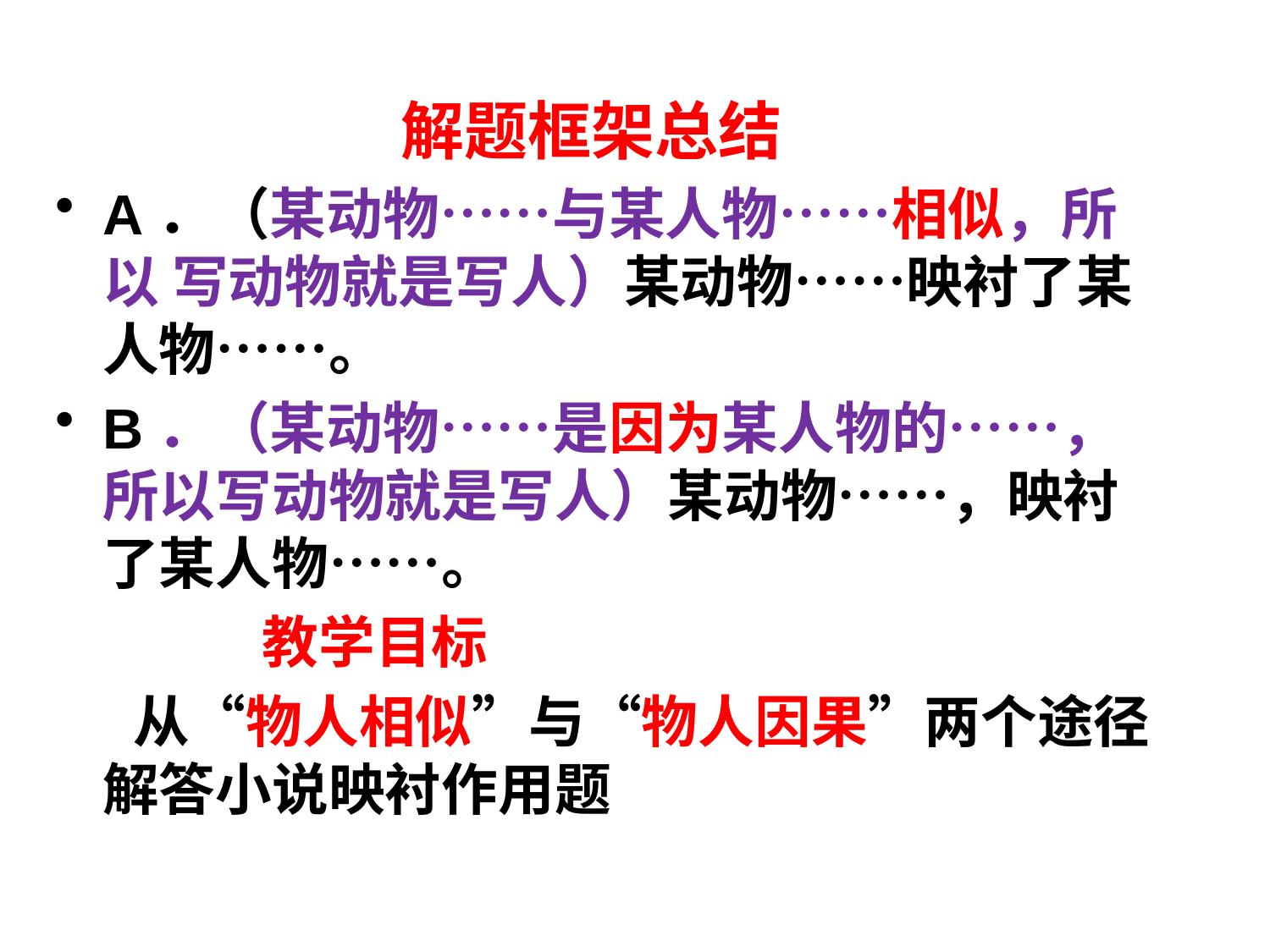

#
                       解题框架总结
A．（某动物……与某人物……相似，所以 写动物就是写人）某动物……映衬了某人物……。
B．（某动物……是因为某人物的……，所以写动物就是写人）某动物……，映衬了某人物……。
               教学目标
     从“物人相似”与“物人因果”两个途径解答小说映衬作用题